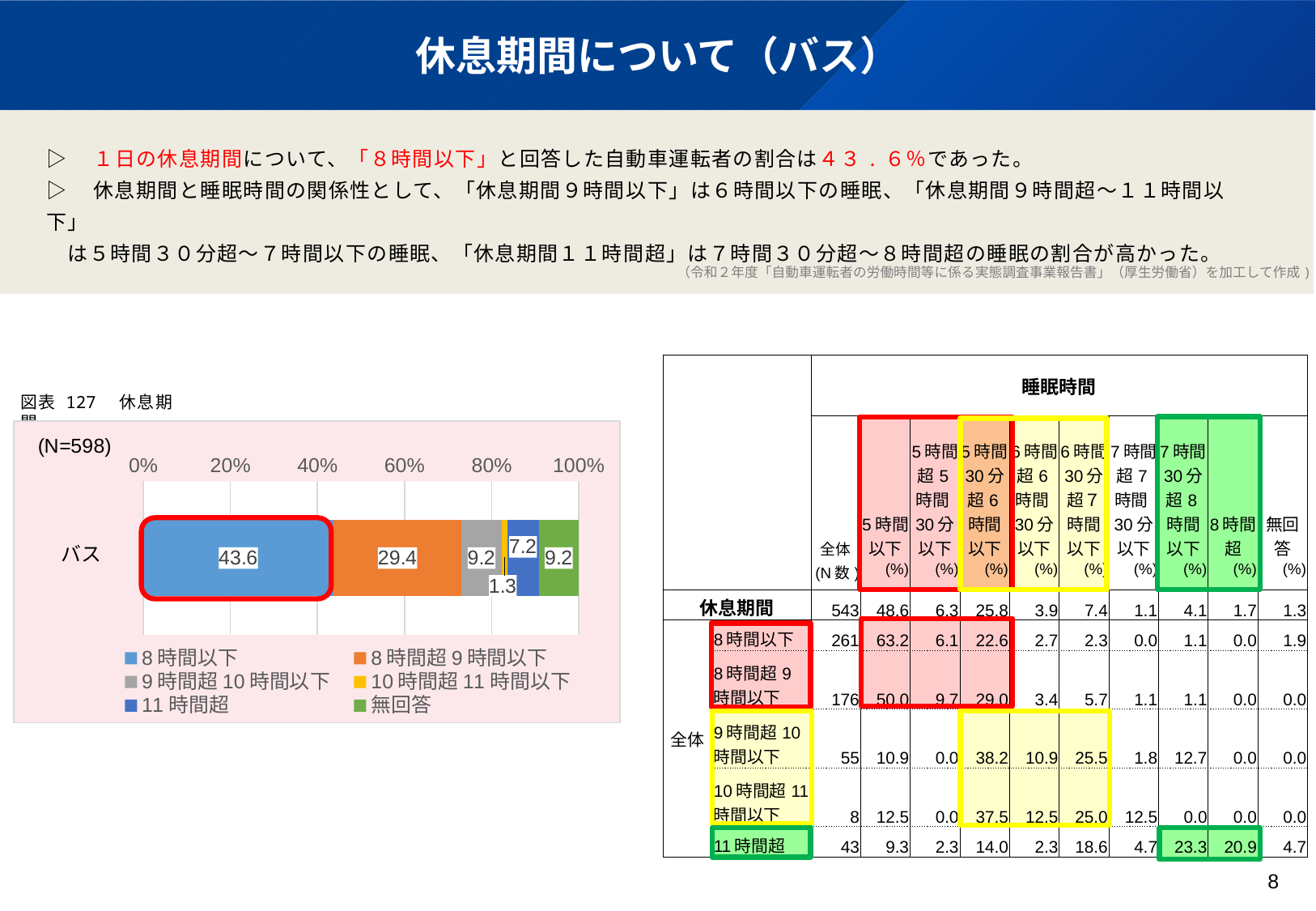

# 休息期間について（バス）
▷　１日の休息期間について、「８時間以下」と回答した自動車運転者の割合は４３.６％であった。
▷　休息期間と睡眠時間の関係性として、「休息期間９時間以下」は６時間以下の睡眠、「休息期間９時間超～１１時間以下」
   は５時間３０分超～７時間以下の睡眠、「休息期間１１時間超」は７時間３０分超～８時間超の睡眠の割合が高かった。
（令和２年度「自動車運転者の労働時間等に係る実態調査事業報告書」（厚生労働省）を加工して作成)
|  |  | 睡眠時間 |  |  |  |  |  |  |  |  |  |
| --- | --- | --- | --- | --- | --- | --- | --- | --- | --- | --- | --- |
|  |  |  |  |  |  |  |  |  |  |  |  |
|  |  | 全体 | 5時間以下 | 5時間超5時間30分以下 | 5時間30分超6時間以下 | 6時間超6時間30分以下 | 6時間30分超７時間以下 | 7時間超7時間30分以下 | 7時間30分超8時間以下 | 8時間超 | 無回答 |
|  |  | (N数) | (%) | (%) | (%) | (%) | (%) | (%) | (%) | (%) | (%) |
| 休息期間 |  | 543 | 48.6 | 6.3 | 25.8 | 3.9 | 7.4 | 1.1 | 4.1 | 1.7 | 1.3 |
| 全体 | 8時間以下 | 261 | 63.2 | 6.1 | 22.6 | 2.7 | 2.3 | 0.0 | 1.1 | 0.0 | 1.9 |
|  | 8時間超9時間以下 | 176 | 50.0 | 9.7 | 29.0 | 3.4 | 5.7 | 1.1 | 1.1 | 0.0 | 0.0 |
|  | 9時間超10時間以下 | 55 | 10.9 | 0.0 | 38.2 | 10.9 | 25.5 | 1.8 | 12.7 | 0.0 | 0.0 |
|  | 10時間超11時間以下 | 8 | 12.5 | 0.0 | 37.5 | 12.5 | 25.0 | 12.5 | 0.0 | 0.0 | 0.0 |
|  | 11時間超 | 43 | 9.3 | 2.3 | 14.0 | 2.3 | 18.6 | 4.7 | 23.3 | 20.9 | 4.7 |
図表 127　休息期間

### Chart

| Category | 8時間以下 | 8時間超9時間以下 | 9時間超10時間以下 | 10時間超11時間以下 | 11時間超 | 無回答 |
|---|---|---|---|---|---|---|

8